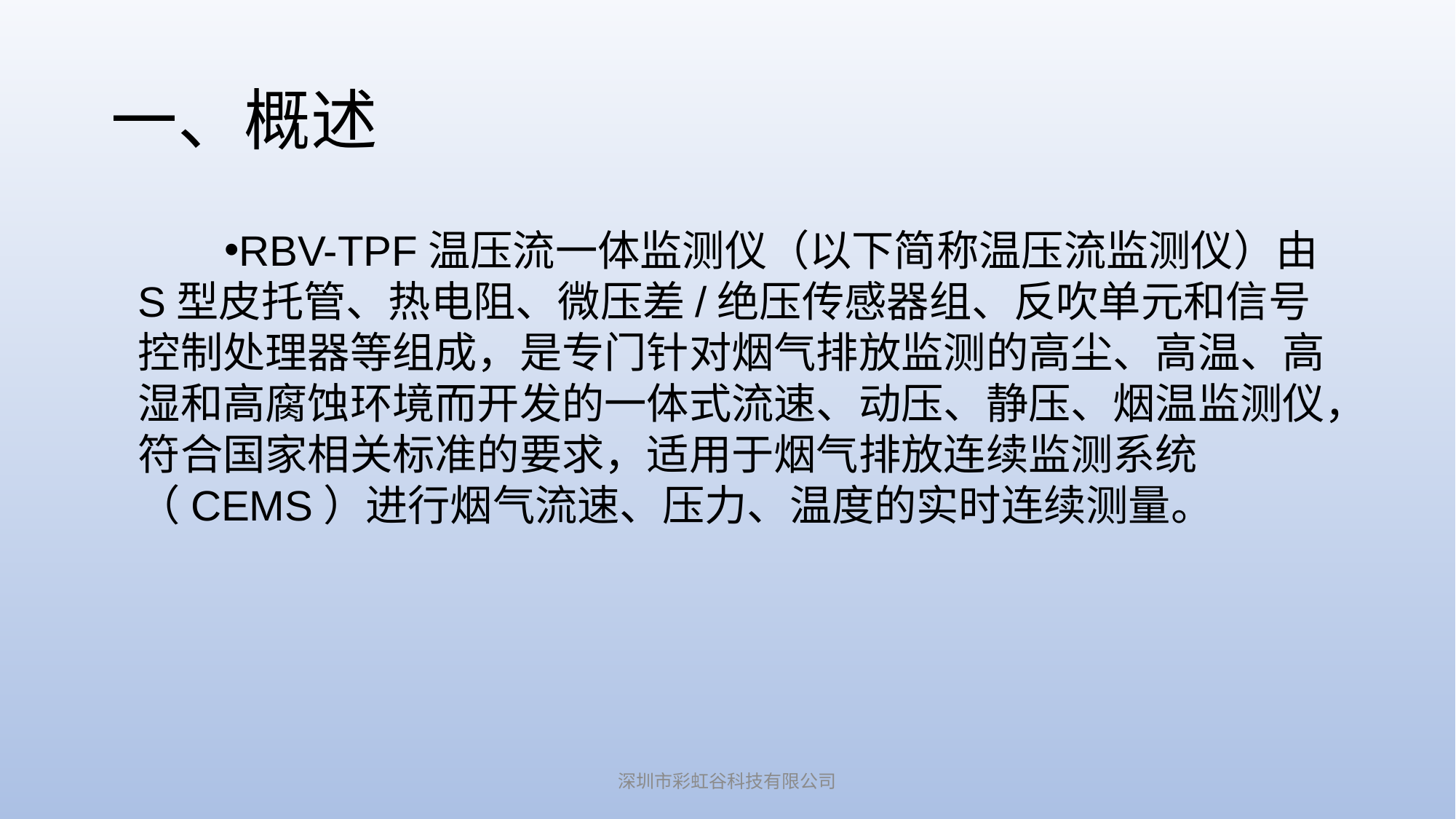

# 一、概述
RBV-TPF温压流一体监测仪（以下简称温压流监测仪）由S型皮托管、热电阻、微压差/绝压传感器组、反吹单元和信号控制处理器等组成，是专门针对烟气排放监测的高尘、高温、高湿和高腐蚀环境而开发的一体式流速、动压、静压、烟温监测仪，符合国家相关标准的要求，适用于烟气排放连续监测系统（CEMS）进行烟气流速、压力、温度的实时连续测量。

深圳市彩虹谷科技有限公司
2